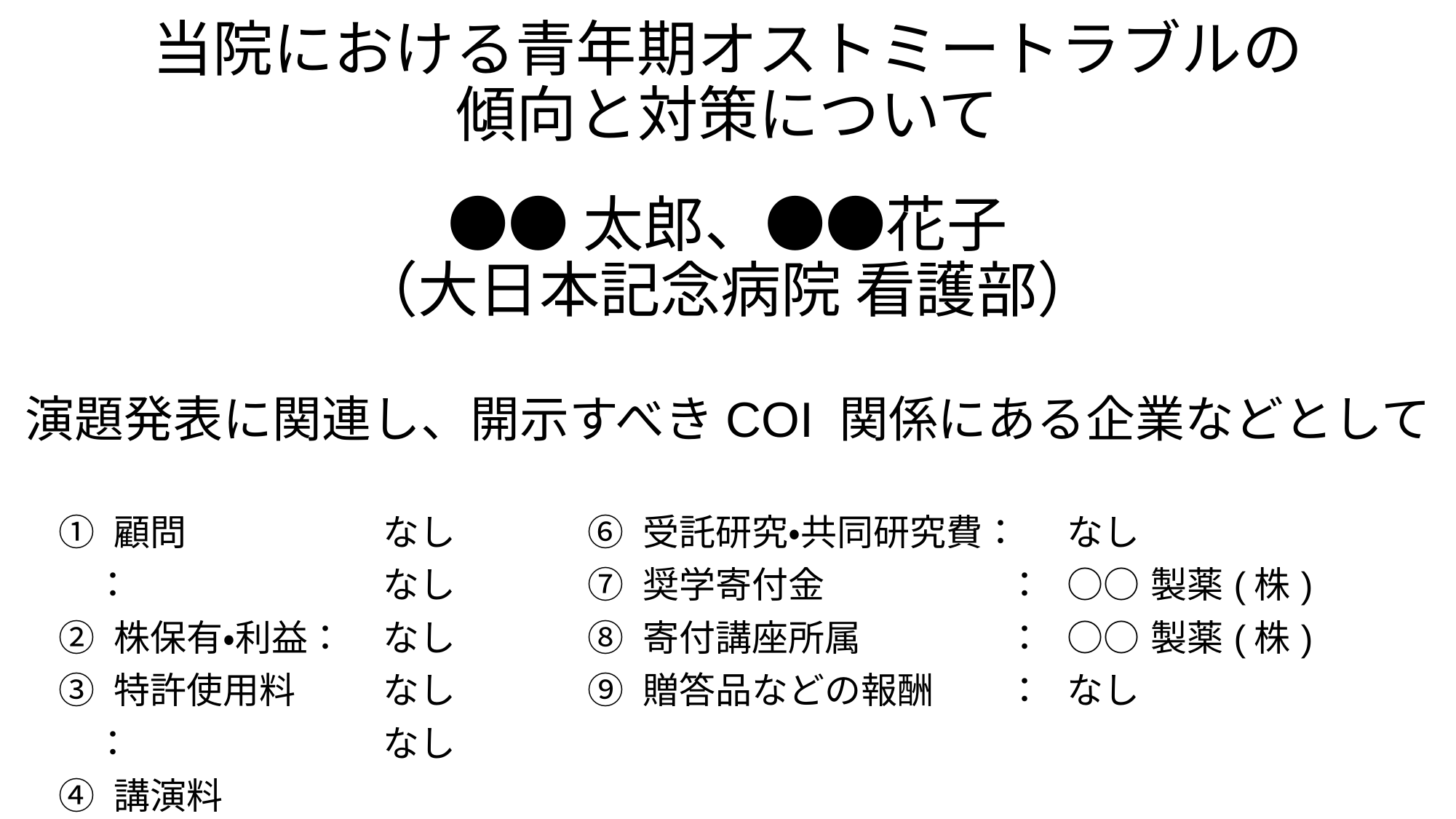

# 当院における青年期オストミートラブルの 傾向と対策について
●●太郎、●●花子
（大日本記念病院 看護部）
演題発表に関連し、開示すべきCOI 関係にある企業などとして
| ① 顧問　　　　： ② 株保有・利益： ③ 特許使用料　： ④ 講演料　　　： ⑤ 原稿料　　　： | なし なし なし なし なし |
| --- | --- |
| ⑥ 受託研究・共同研究費： ⑦ 奨学寄付金　　　　　： ⑧ 寄付講座所属　　　　： ⑨ 贈答品などの報酬　　： | なし ○○製薬(株) ○○製薬(株) なし |
| --- | --- |